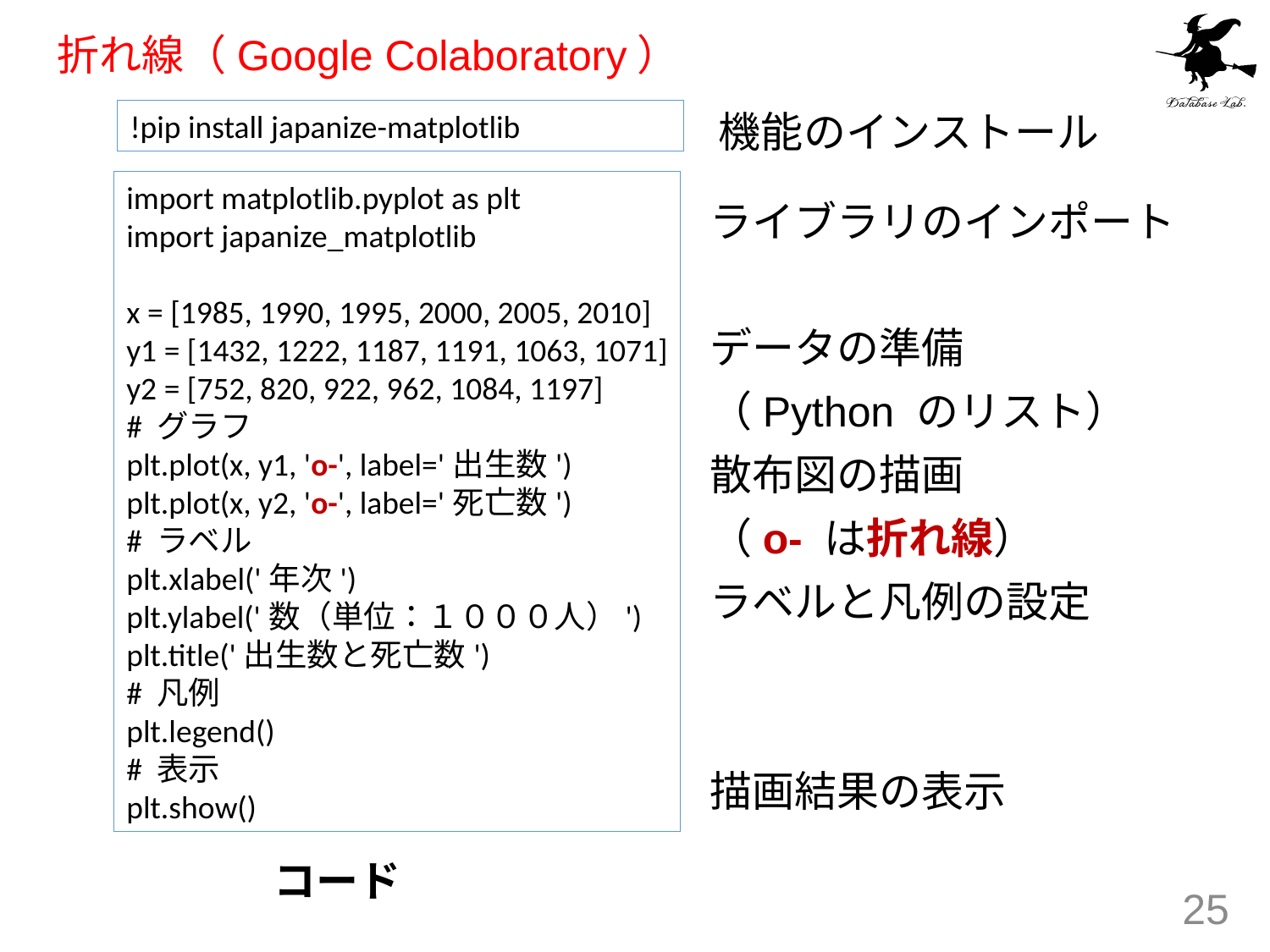

# 折れ線（Google Colaboratory）
!pip install japanize-matplotlib
機能のインストール
import matplotlib.pyplot as plt
import japanize_matplotlib

x = [1985, 1990, 1995, 2000, 2005, 2010]
y1 = [1432, 1222, 1187, 1191, 1063, 1071]
y2 = [752, 820, 922, 962, 1084, 1197]
# グラフ
plt.plot(x, y1, 'o-', label='出生数')
plt.plot(x, y2, 'o-', label='死亡数')
# ラベル
plt.xlabel('年次')
plt.ylabel('数（単位：１０００人）')
plt.title('出生数と死亡数')
# 凡例
plt.legend()
# 表示
plt.show()
ライブラリのインポート

データの準備
（Python のリスト）
散布図の描画
（o- は折れ線）
ラベルと凡例の設定

描画結果の表示
コード
25